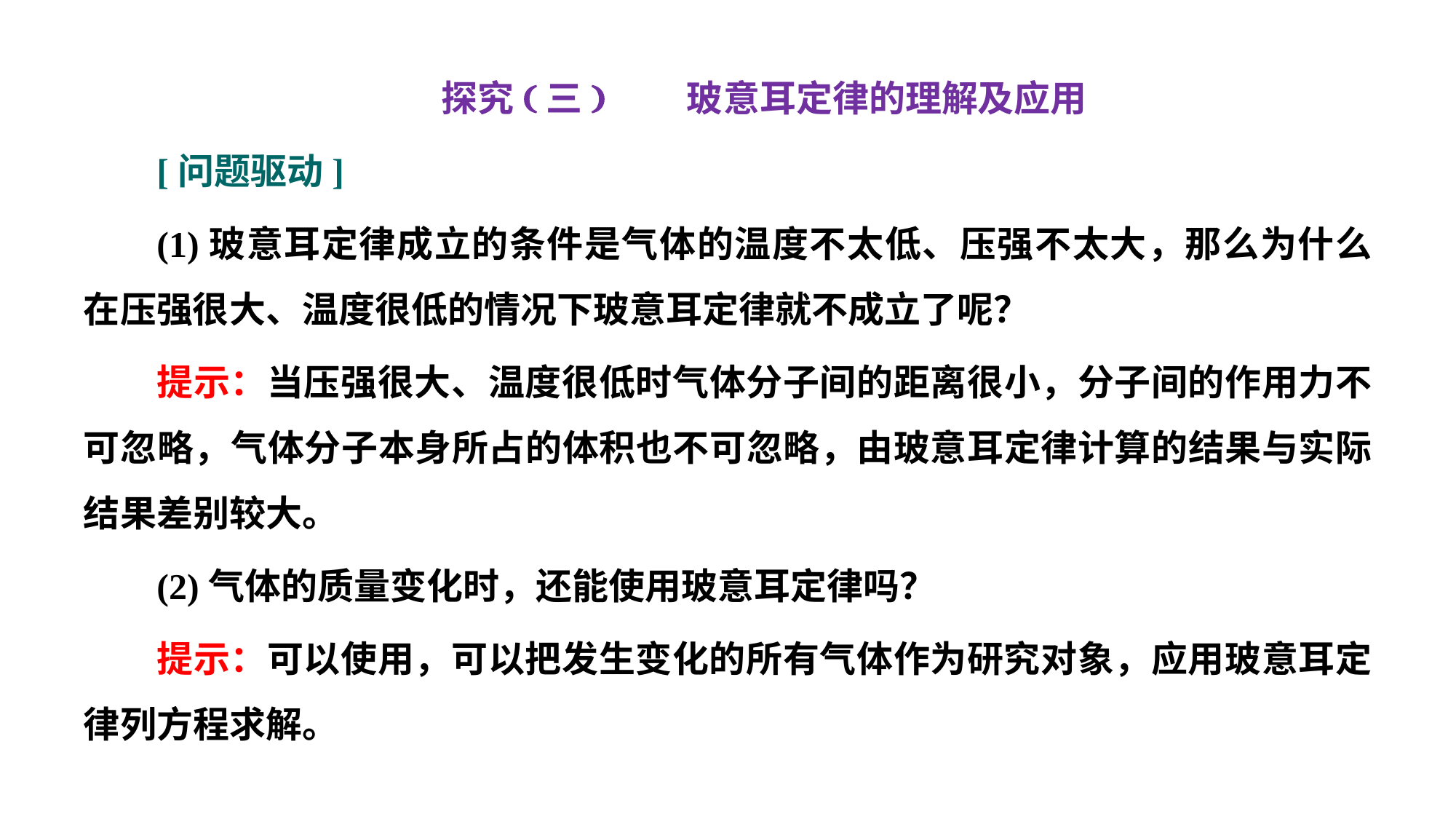

探究(三)　　玻意耳定律的理解及应用
[问题驱动]
(1)玻意耳定律成立的条件是气体的温度不太低、压强不太大，那么为什么在压强很大、温度很低的情况下玻意耳定律就不成立了呢？
提示：当压强很大、温度很低时气体分子间的距离很小，分子间的作用力不可忽略，气体分子本身所占的体积也不可忽略，由玻意耳定律计算的结果与实际结果差别较大。
(2)气体的质量变化时，还能使用玻意耳定律吗？
提示：可以使用，可以把发生变化的所有气体作为研究对象，应用玻意耳定律列方程求解。